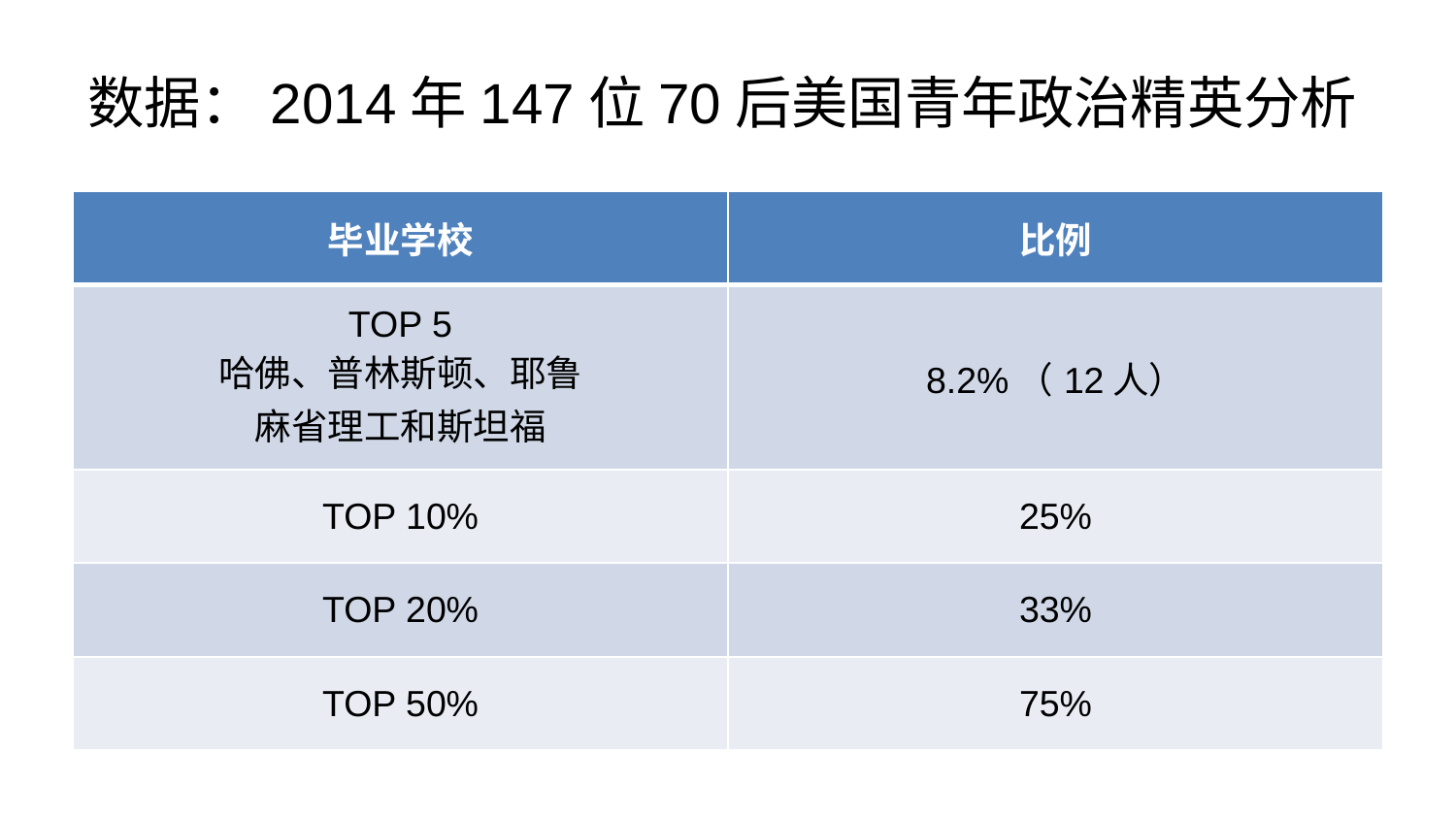

# 数据：2014年147位70后美国青年政治精英分析
| 毕业学校 | 比例 |
| --- | --- |
| TOP 5 哈佛、普林斯顿、耶鲁 麻省理工和斯坦福 | 8.2%（12人） |
| TOP 10% | 25% |
| TOP 20% | 33% |
| TOP 50% | 75% |